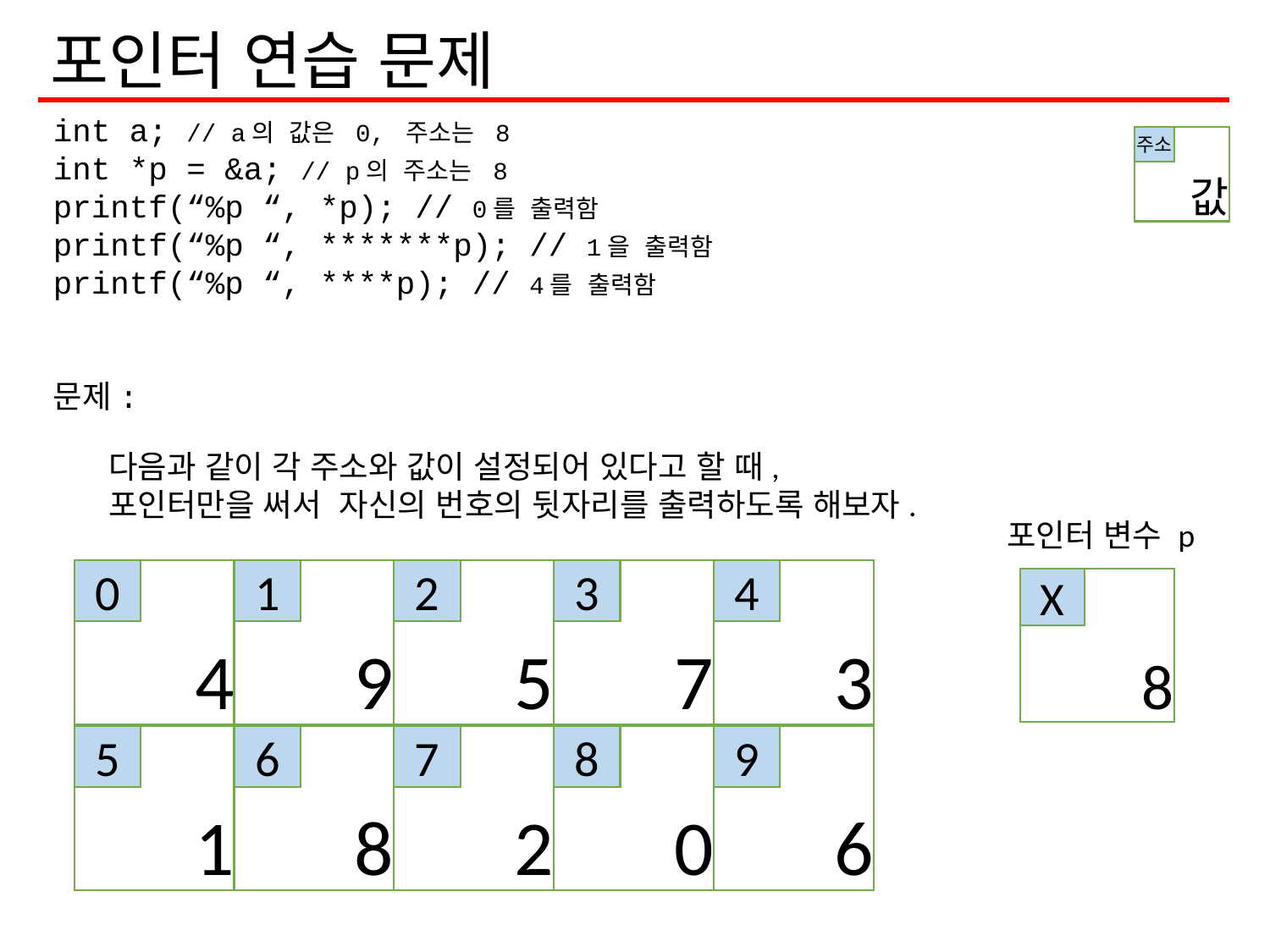

# 포인터 연습 문제
int a; // a의 값은 0, 주소는 8
int *p = &a; // p의 주소는 8
printf(“%p “, *p); // 0를 출력함
printf(“%p “, *******p); // 1을 출력함
printf(“%p “, ****p); // 4를 출력함

문제:
값
주소
다음과 같이 각 주소와 값이 설정되어 있다고 할 때,
포인터만을 써서  자신의 번호의 뒷자리를 출력하도록 해보자.
포인터 변수 p
4
0
9
1
5
2
7
3
3
4
1
5
8
6
2
7
0
8
6
9
8
X